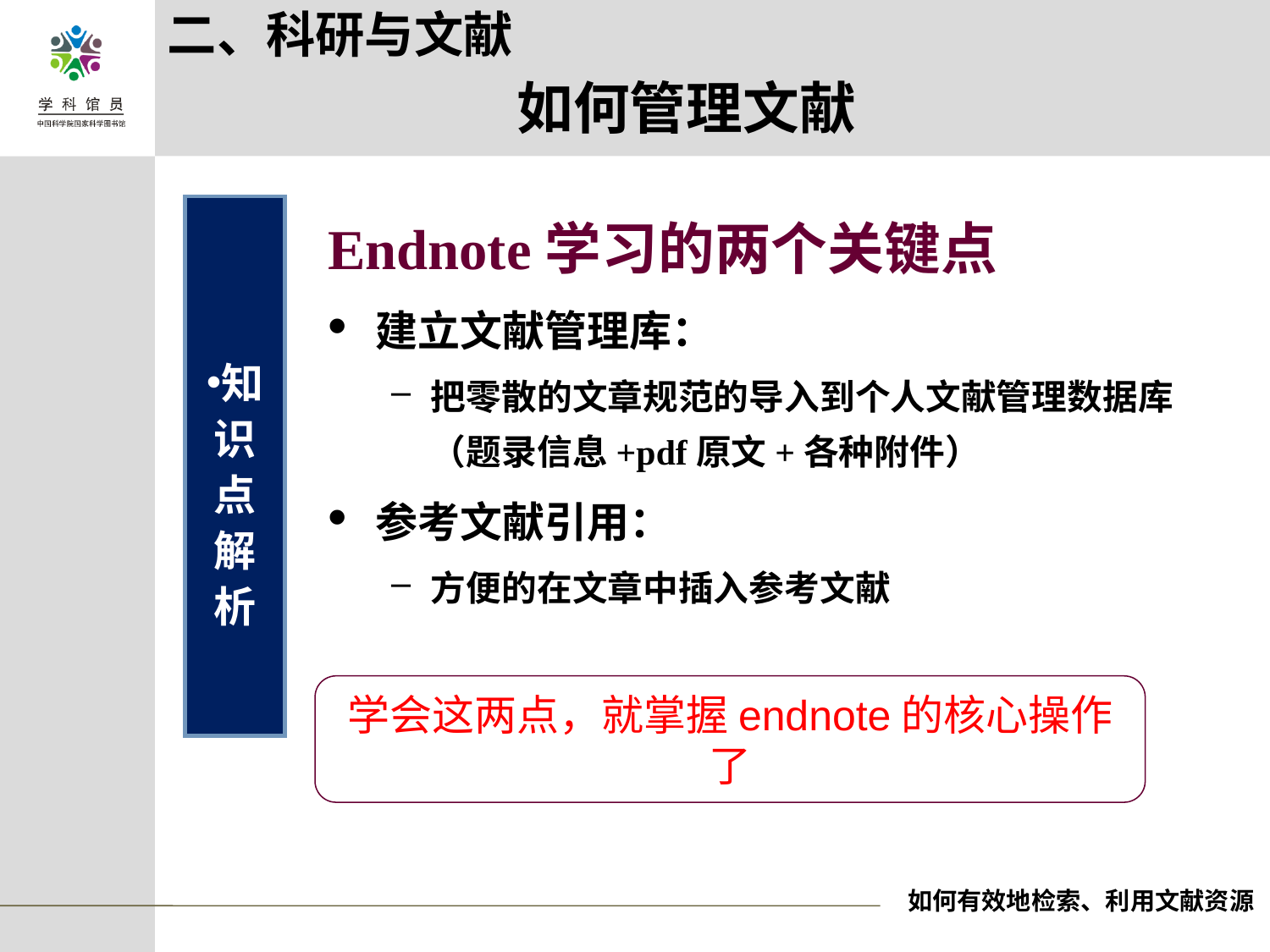

二、科研与文献
如何管理文献
Endnote学习的两个关键点
建立文献管理库：
把零散的文章规范的导入到个人文献管理数据库（题录信息+pdf原文+各种附件）
参考文献引用：
方便的在文章中插入参考文献

知识点解析
学会这两点，就掌握endnote的核心操作了
如何有效地检索、利用文献资源